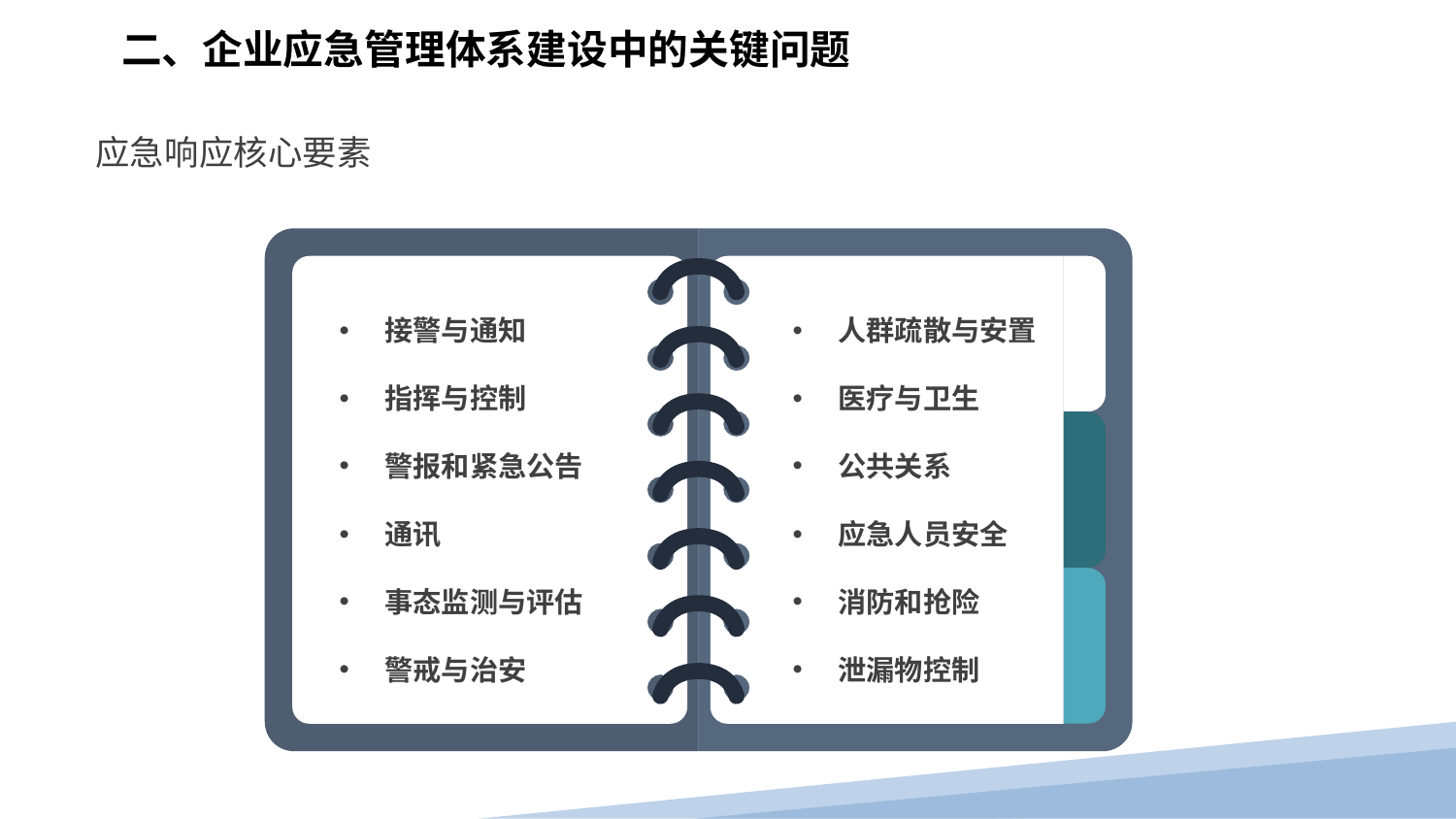

二、企业应急管理体系建设中的关键问题
应急响应核心要素

接警与通知
指挥与控制
警报和紧急公告
通讯
事态监测与评估
警戒与治安
人群疏散与安置
医疗与卫生
公共关系
应急人员安全
消防和抢险
泄漏物控制